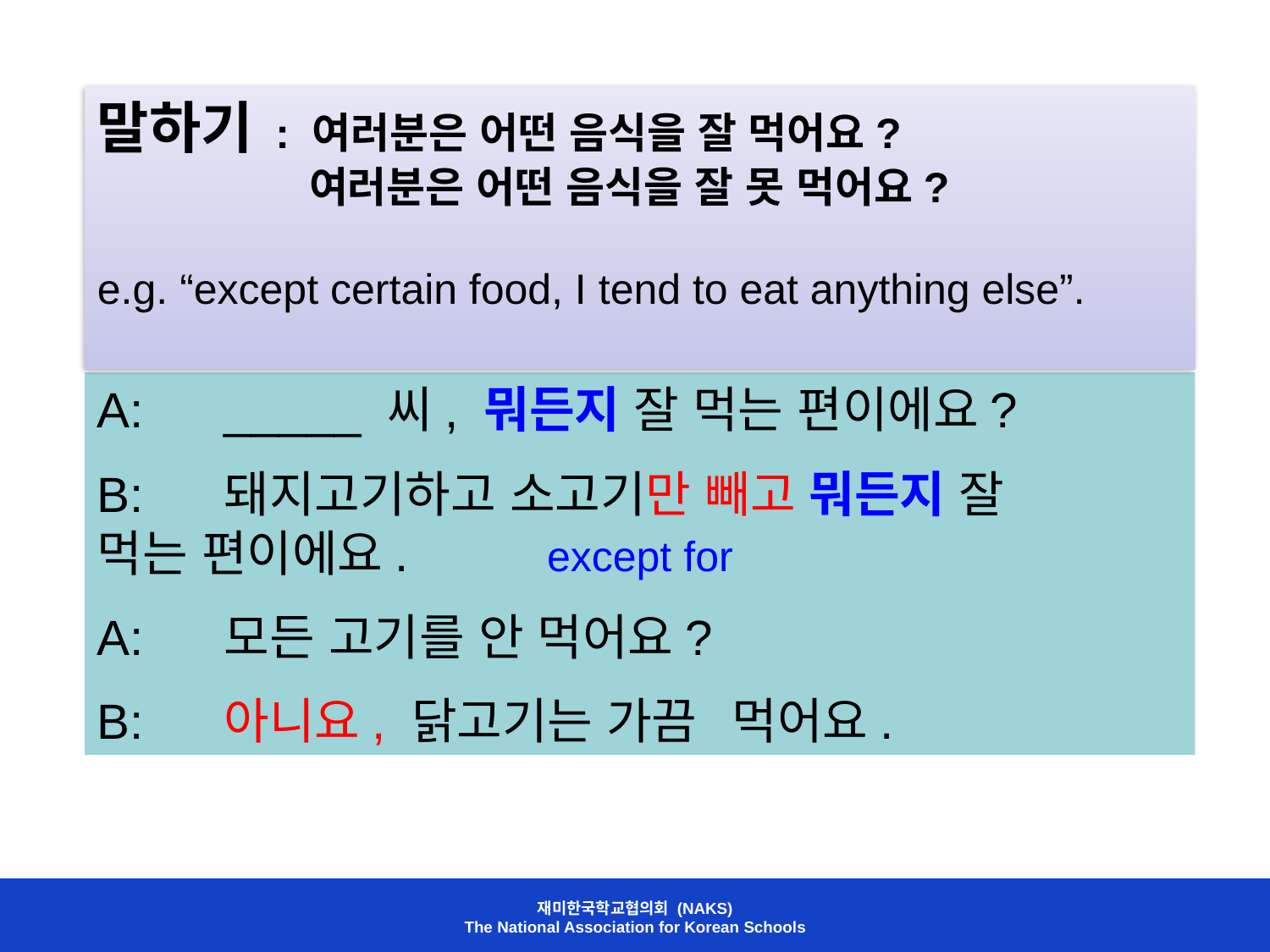

말하기 : 여러분은 어떤 음식을 잘 먹어요?
                 여러분은 어떤 음식을 잘 못 먹어요?

e.g. “except certain food, I tend to eat anything else”.

A:	_____ 씨, 뭐든지 잘 먹는 편이에요?
B: 	돼지고기하고 소고기만 빼고 뭐든지 잘 	먹는 편이에요.	     except for
A:  	모든 고기를 안 먹어요?
B:  	아니요, 닭고기는 가끔 	먹어요.
재미한국학교협의회 (NAKS)
The National Association for Korean Schools